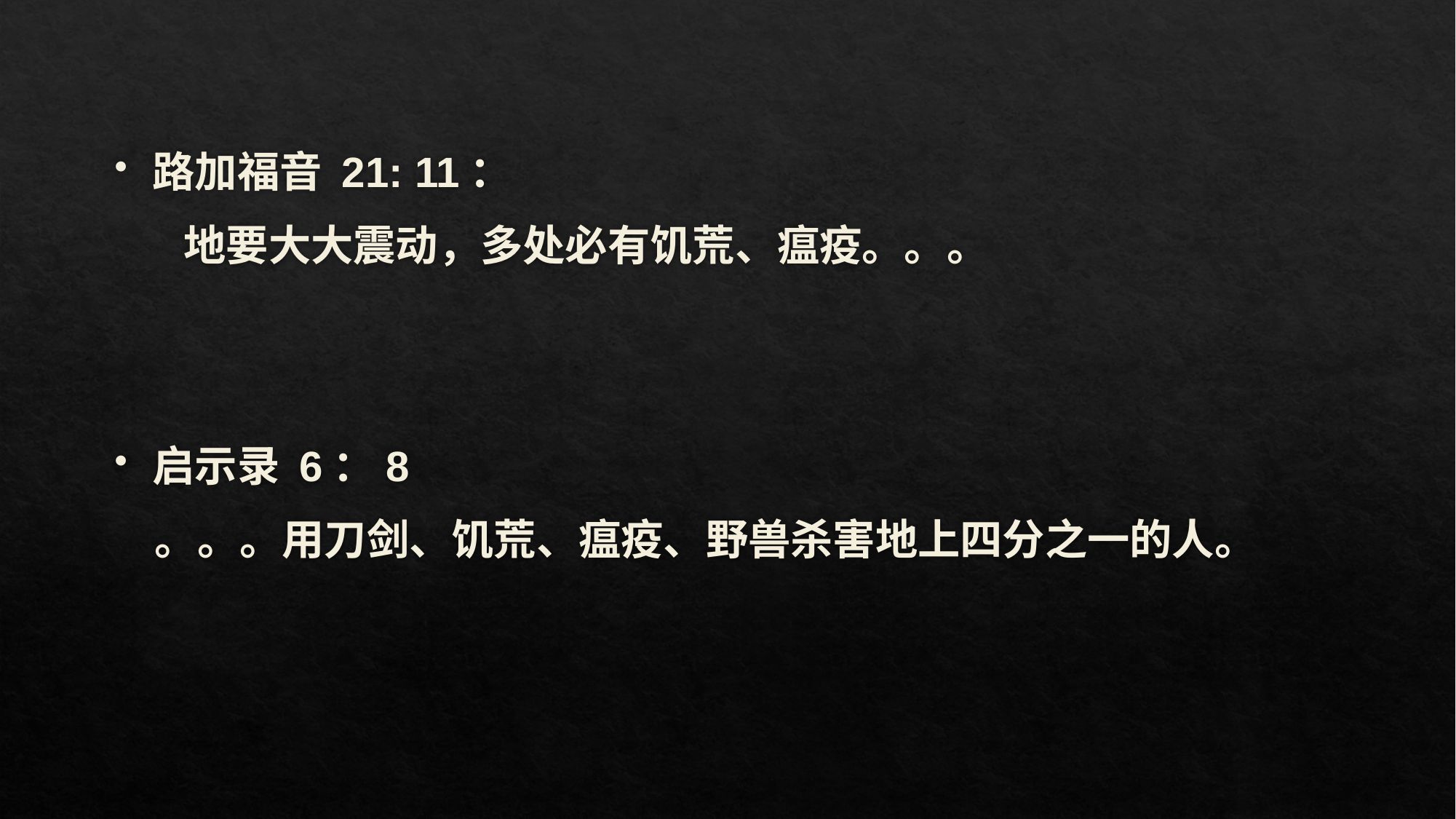

#
路加福音 21: 11：
      地要大大震动，多处必有饥荒、瘟疫。。。

启示录 6：8
   。。。用刀剑、饥荒、瘟疫、野兽杀害地上四分之一的人。